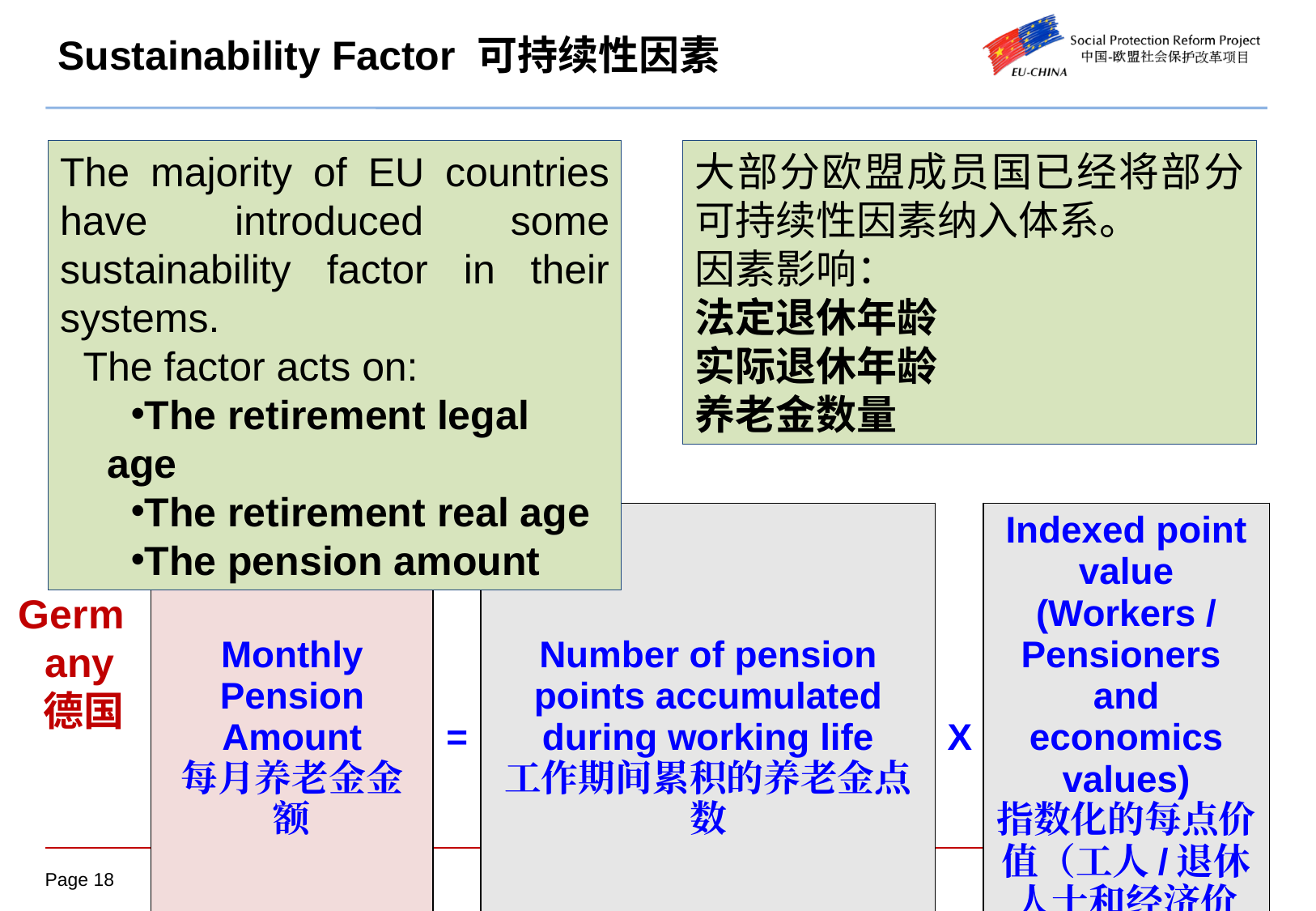

# Sustainability Factor 可持续性因素
The majority of EU countries have introduced some sustainability factor in their systems.
The factor acts on:
The retirement legal age
The retirement real age
The pension amount
大部分欧盟成员国已经将部分可持续性因素纳入体系。
因素影响：
法定退休年龄
实际退休年龄
养老金数量
| Monthly Pension Amount 每月养老金金额 | = | Number of pension points accumulated during working life 工作期间累积的养老金点数 | X | Indexed point value (Workers / Pensioners and economics values) 指数化的每点价值（工人/退休人士和经济价值） |
| --- | --- | --- | --- | --- |
Germany德国